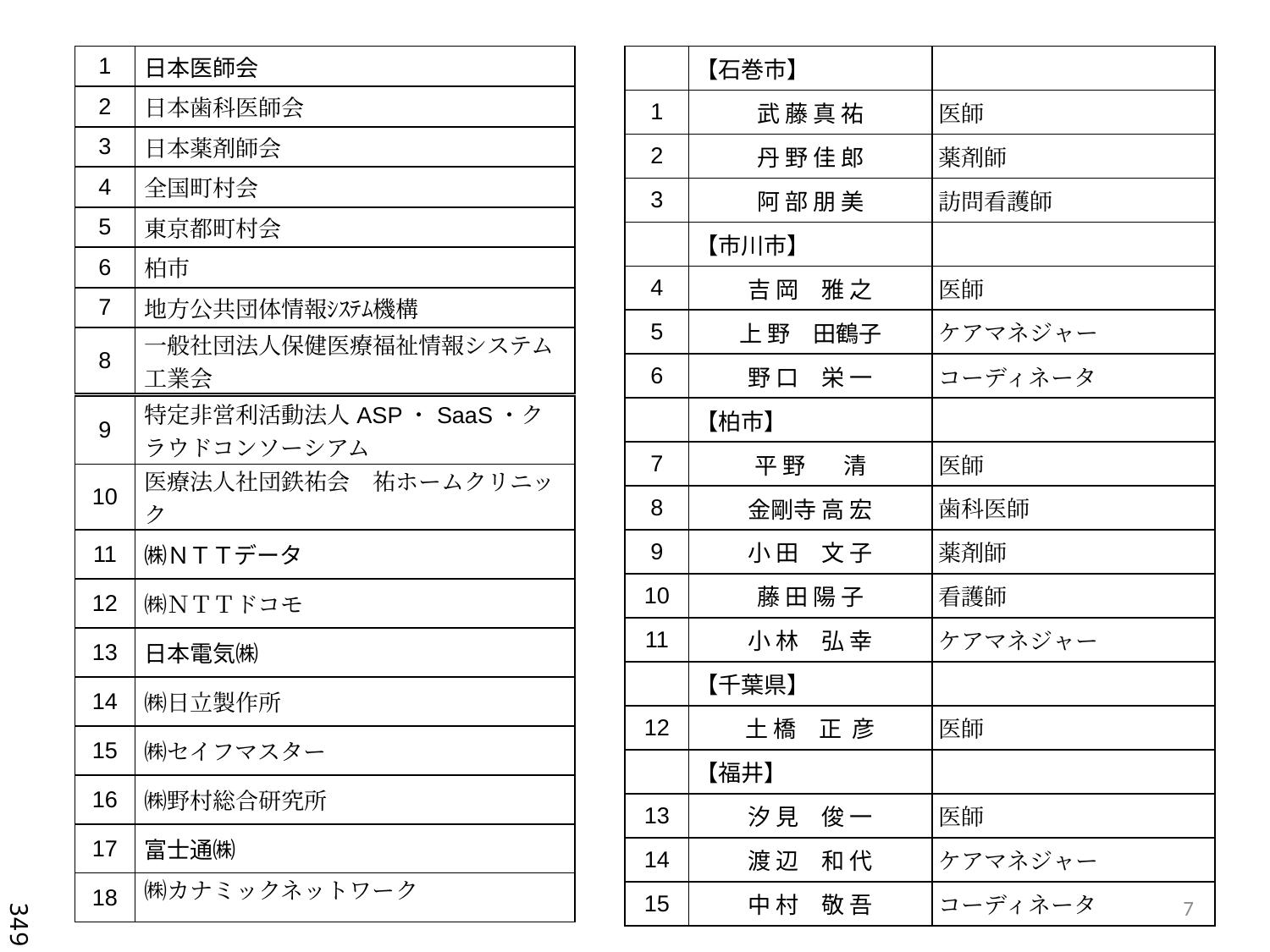

| 1 | 日本医師会 |
| --- | --- |
| 2 | 日本歯科医師会 |
| 3 | 日本薬剤師会 |
| 4 | 全国町村会 |
| 5 | 東京都町村会 |
| 6 | 柏市 |
| 7 | 地方公共団体情報ｼｽﾃﾑ機構 |
| 8 | 一般社団法人保健医療福祉情報システム工業会 |
|  | 【石巻市】 |  |
| --- | --- | --- |
| 1 | 武 藤 真 祐 | 医師 |
| 2 | 丹 野 佳 郎 | 薬剤師 |
| 3 | 阿 部 朋 美 | 訪問看護師 |
|  | 【市川市】 |  |
| 4 | 吉 岡　雅 之 | 医師 |
| 5 | 上 野　田鶴子 | ケアマネジャー |
| 6 | 野 口　栄 一 | コーディネータ |
|  | 【柏市】 |  |
| 7 | 平 野 　 清 | 医師 |
| 8 | 金剛寺 高 宏 | 歯科医師 |
| 9 | 小 田　文 子 | 薬剤師 |
| 10 | 藤 田 陽 子 | 看護師 |
| 11 | 小 林　弘 幸 | ケアマネジャー |
|  | 【千葉県】 |  |
| 12 | 土 橋　正 彦 | 医師 |
|  | 【福井】 |  |
| 13 | 汐 見　俊 一 | 医師 |
| 14 | 渡 辺　和 代 | ケアマネジャー |
| 15 | 中 村　敬 吾 | コーディネータ |
| 9 | 特定非営利活動法人ASP・SaaS・クラウドコンソーシアム |
| --- | --- |
| 10 | 医療法人社団鉄祐会　祐ホームクリニック |
| 11 | ㈱ＮＴＴデータ |
| 12 | ㈱ＮＴＴドコモ |
| 13 | 日本電気㈱ |
| 14 | ㈱日立製作所 |
| 15 | ㈱セイフマスター |
| 16 | ㈱野村総合研究所 |
| 17 | 富士通㈱ |
| 18 | ㈱カナミックネットワーク |
7
349